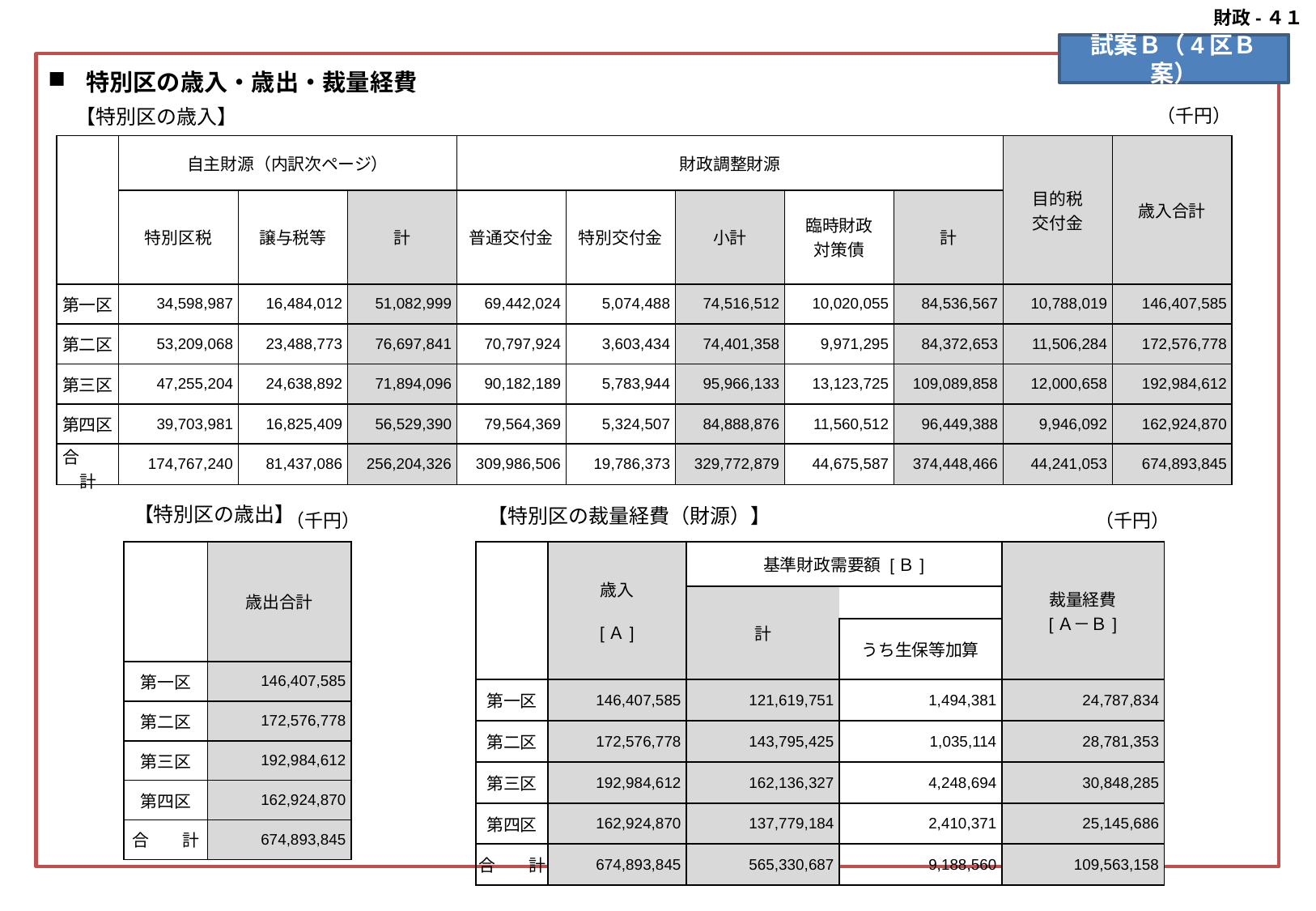

財政-４１
#
試案Ｂ（4区Ｂ案）
区割りＡ案

特別区の歳入・歳出・裁量経費

（千円）
【特別区の歳入】
|  | 自主財源（内訳次ページ） |  |  | 財政調整財源 |  |  |  |  | 目的税 交付金 | 歳入合計 |
| --- | --- | --- | --- | --- | --- | --- | --- | --- | --- | --- |
|  | 特別区税 | 譲与税等 | 計 | 普通交付金 | 特別交付金 | 小計 | 臨時財政 対策債 | 計 |  |  |
| 第一区 | 34,598,987 | 16,484,012 | 51,082,999 | 69,442,024 | 5,074,488 | 74,516,512 | 10,020,055 | 84,536,567 | 10,788,019 | 146,407,585 |
| 第二区 | 53,209,068 | 23,488,773 | 76,697,841 | 70,797,924 | 3,603,434 | 74,401,358 | 9,971,295 | 84,372,653 | 11,506,284 | 172,576,778 |
| 第三区 | 47,255,204 | 24,638,892 | 71,894,096 | 90,182,189 | 5,783,944 | 95,966,133 | 13,123,725 | 109,089,858 | 12,000,658 | 192,984,612 |
| 第四区 | 39,703,981 | 16,825,409 | 56,529,390 | 79,564,369 | 5,324,507 | 84,888,876 | 11,560,512 | 96,449,388 | 9,946,092 | 162,924,870 |
| 合　　計 | 174,767,240 | 81,437,086 | 256,204,326 | 309,986,506 | 19,786,373 | 329,772,879 | 44,675,587 | 374,448,466 | 44,241,053 | 674,893,845 |
【特別区の歳出】
【特別区の裁量経費（財源）】
（千円）
（千円）
|  | 歳出合計 |
| --- | --- |
| 第一区 | 146,407,585 |
| 第二区 | 172,576,778 |
| 第三区 | 192,984,612 |
| 第四区 | 162,924,870 |
| 合　　計 | 674,893,845 |
|  | 歳入 [Ａ] | 基準財政需要額 [Ｂ] |  | 裁量経費 [Ａ－Ｂ] |
| --- | --- | --- | --- | --- |
|  |  | 計 |  |  |
|  |  |  | うち生保等加算 |  |
| 第一区 | 146,407,585 | 121,619,751 | 1,494,381 | 24,787,834 |
| 第二区 | 172,576,778 | 143,795,425 | 1,035,114 | 28,781,353 |
| 第三区 | 192,984,612 | 162,136,327 | 4,248,694 | 30,848,285 |
| 第四区 | 162,924,870 | 137,779,184 | 2,410,371 | 25,145,686 |
| 合　　計 | 674,893,845 | 565,330,687 | 9,188,560 | 109,563,158 |